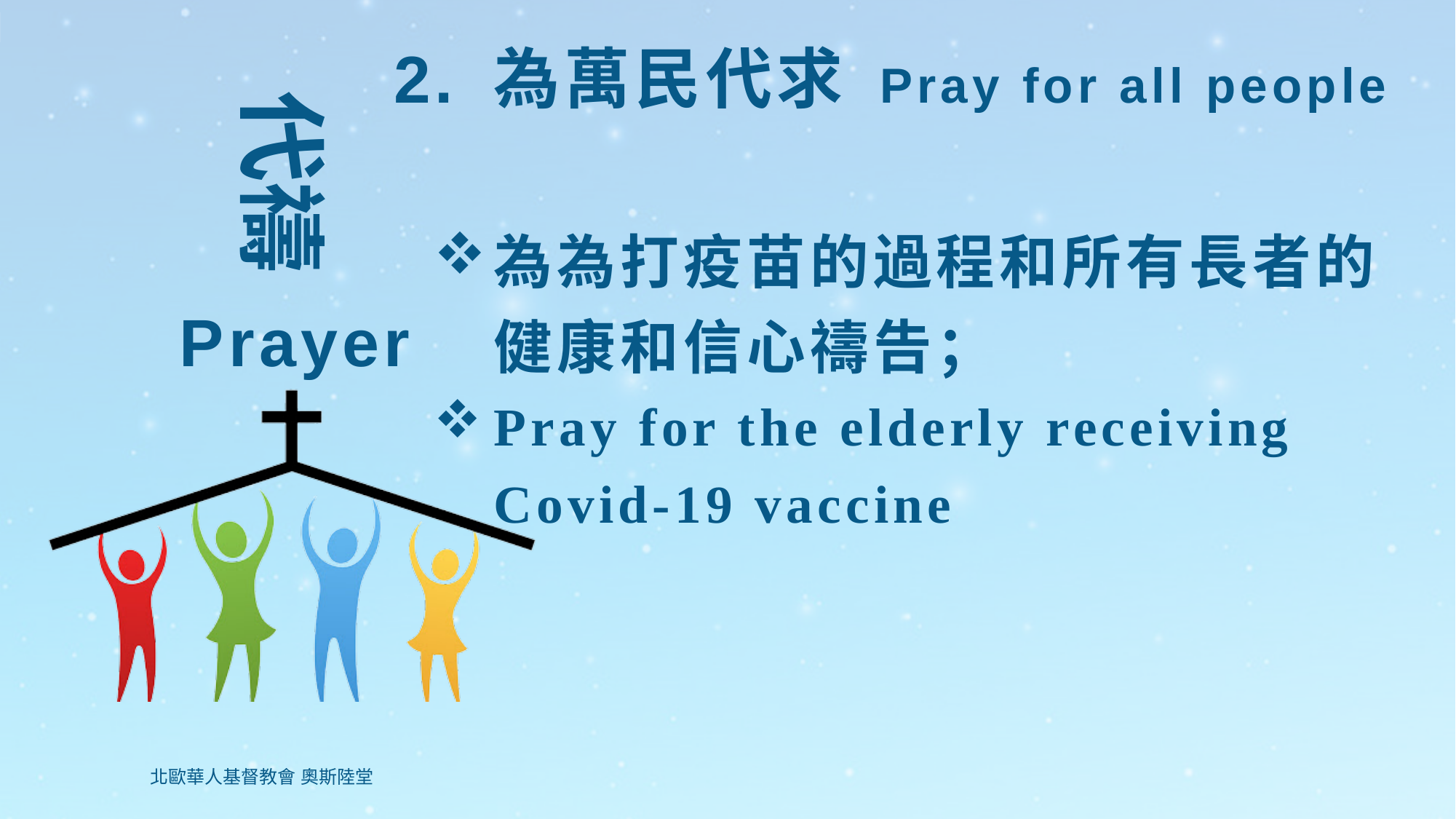

# 2. 為萬民代求 Pray for all people
為為打疫苗的過程和所有長者的健康和信心禱告；
Pray for the elderly receiving Covid-19 vaccine
Prayer
北歐華人基督教會 奧斯陸堂